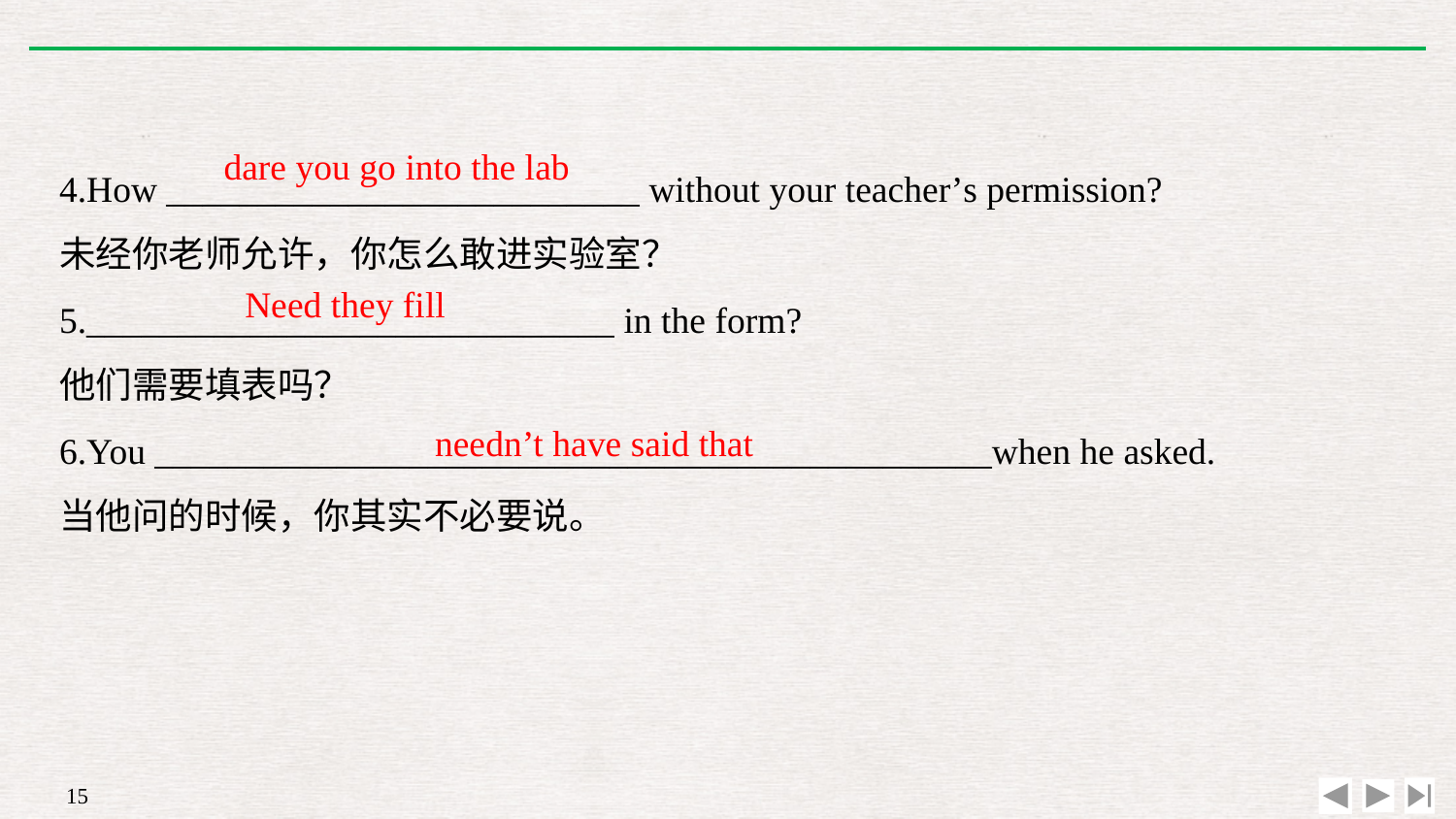

4.How __________________________ without your teacher’s permission?
未经你老师允许，你怎么敢进实验室？
5._____________________________ in the form?
他们需要填表吗？
6.You ______________________________________________when he asked.
当他问的时候，你其实不必要说。
dare you go into the lab
Need they fill
needn’t have said that